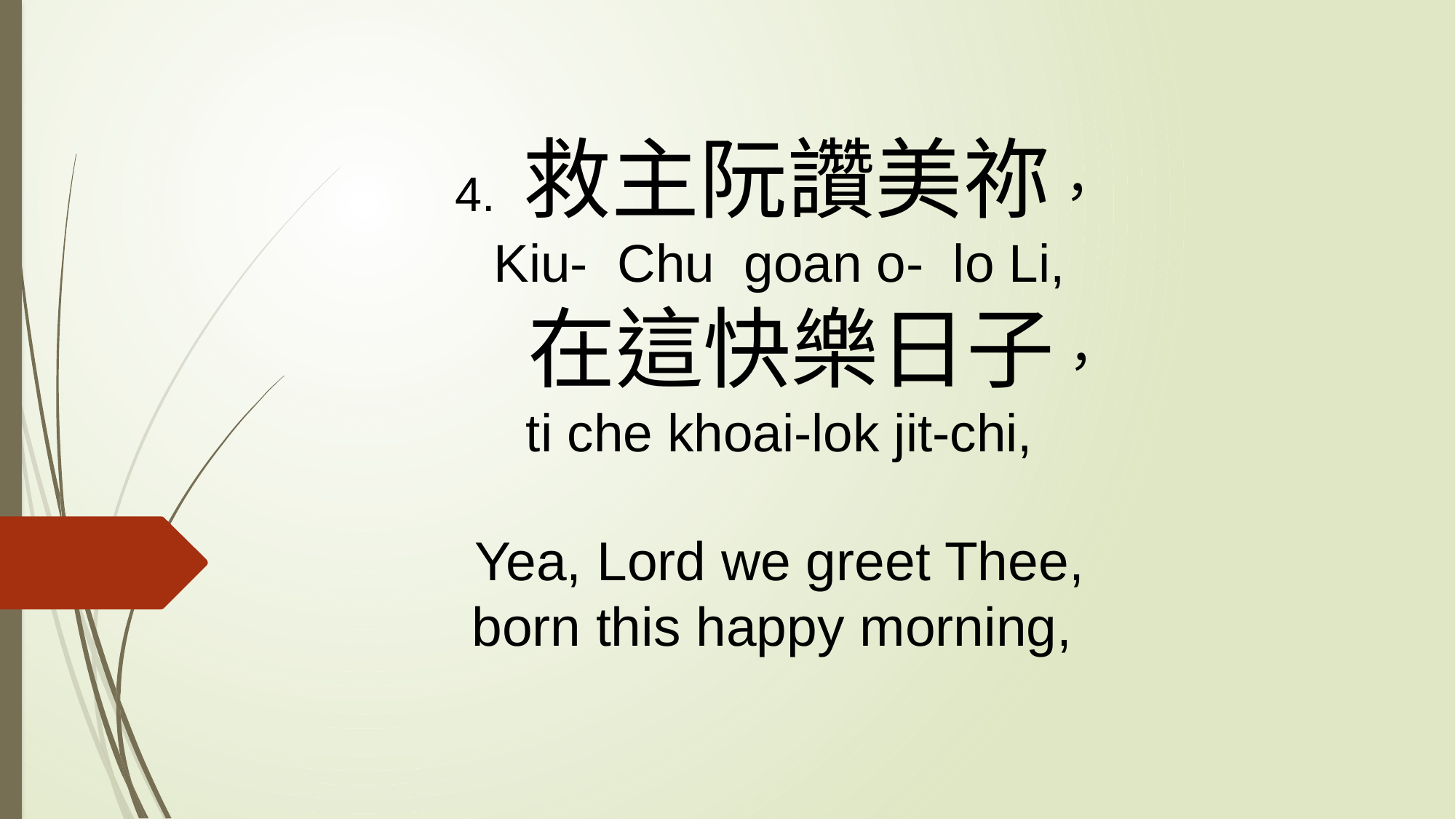

# 4. 救主阮讚美祢， Kiu-  Chu  goan o-  lo Li, 在這快樂日子， ti che khoai-lok jit-chi, Yea, Lord we greet Thee, born this happy morning,